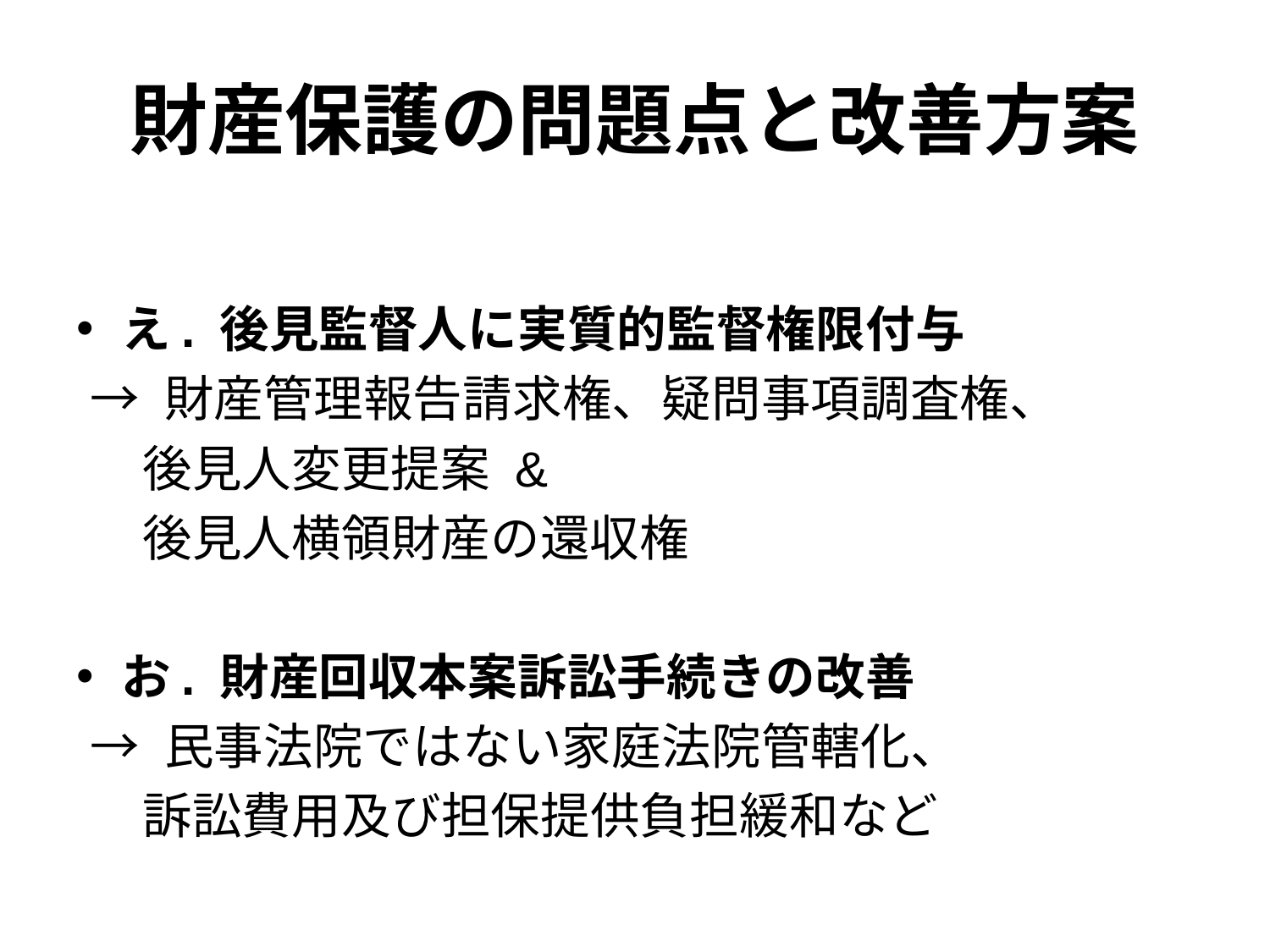

# 財産保護の問題点と改善方案

え. 後見監督人に実質的監督権限付与
 → 財産管理報告請求権、疑問事項調査権、
    後見人変更提案 &
    後見人横領財産の還収権

お. 財産回収本案訴訟手続きの改善
 → 民事法院ではない家庭法院管轄化、
     訴訟費用及び担保提供負担緩和など